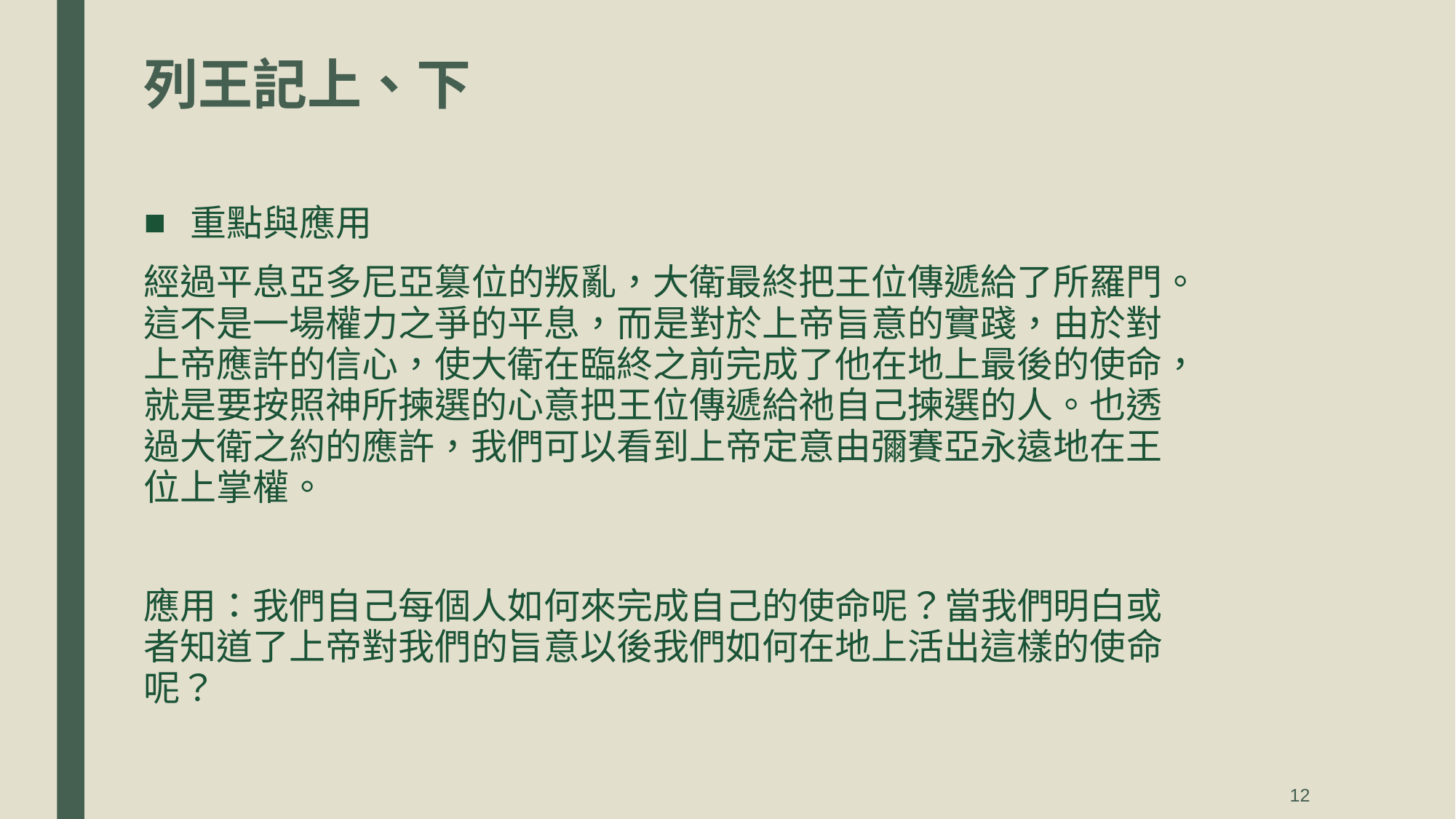

列王記上、下
重點與應用
經過平息亞多尼亞篡位的叛亂，大衛最終把王位傳遞給了所羅門。這不是一場權力之爭的平息，而是對於上帝旨意的實踐，由於對上帝應許的信心，使大衛在臨終之前完成了他在地上最後的使命，就是要按照神所揀選的心意把王位傳遞給祂自己揀選的人。也透過大衛之約的應許，我們可以看到上帝定意由彌賽亞永遠地在王位上掌權。

應用：我們自己每個人如何來完成自己的使命呢？當我們明白或者知道了上帝對我們的旨意以後我們如何在地上活出這樣的使命呢？
12